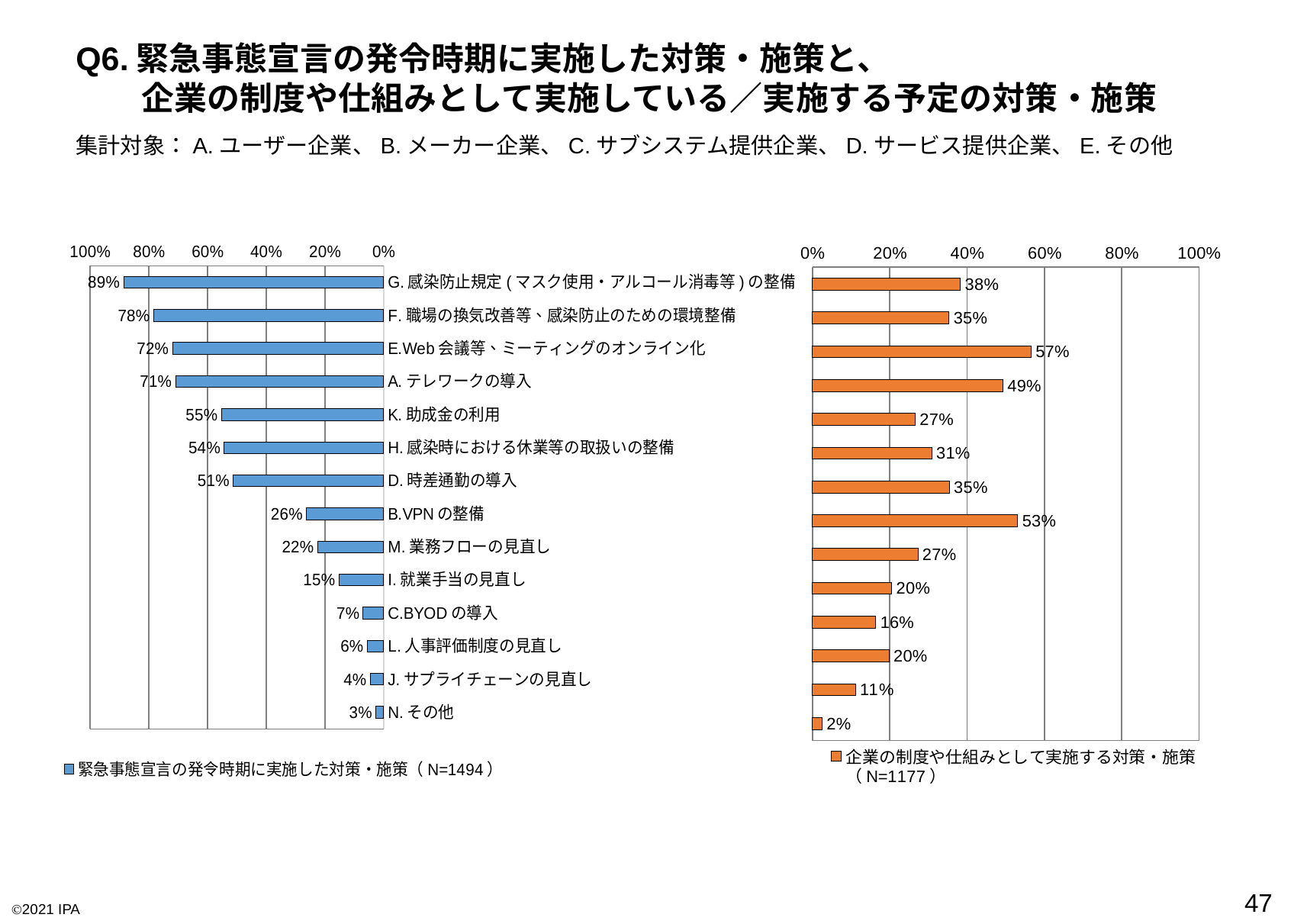

Q6.緊急事態宣言の発令時期に実施した対策・施策と、
　　企業の制度や仕組みとして実施している／実施する予定の対策・施策
集計対象：A.ユーザー企業、B.メーカー企業、C.サブシステム提供企業、D.サービス提供企業、E.その他

### Chart

| Category | 緊急事態宣言の発令時期に実施した対策・施策（N=1494） |
|---|---|
| G.感染防止規定(マスク使用・アルコール消毒等)の整備 | 0.8855421686746988 |
| F.職場の換気改善等、感染防止のための環境整備 | 0.7831325301204819 |
| E.Web会議等、ミーティングのオンライン化 | 0.7188755020080321 |
| A.テレワークの導入 | 0.7088353413654619 |
| K.助成金の利用 | 0.5528781793842035 |
| H.感染時における休業等の取扱いの整備 | 0.5428380187416332 |
| D.時差通勤の導入 | 0.5120481927710844 |
| B.VPNの整備 | 0.26305220883534136 |
| M.業務フローの見直し | 0.2242302543507363 |
| I.就業手当の見直し | 0.15261044176706828 |
| C.BYODの導入 | 0.06961178045515395 |
| L.人事評価制度の見直し | 0.05555555555555555 |
| J.サプライチェーンの見直し | 0.04484605087014726 |
| N.その他 | 0.02677376171352075 |

### Chart

| Category | 企業の制度や仕組みとして実施する対策・施策（N=1177） |
|---|---|
| G.感染防止規定(マスク使用・アルコール消毒等)の整備 | 0.3823279524214104 |
| F.職場の換気改善等、感染防止のための環境整備 | 0.35344095157179267 |
| E.Web会議等、ミーティングのオンライン化 | 0.5658453695836874 |
| A.テレワークの導入 | 0.4927782497875956 |
| K.助成金の利用 | 0.2659303313508921 |
| H.感染時における休業等の取扱いの整備 | 0.308411214953271 |
| D.時差通勤の導入 | 0.3542905692438403 |
| B.VPNの整備 | 0.5310110450297366 |
| M.業務フローの見直し | 0.2727272727272727 |
| I.就業手当の見直し | 0.20475785896346643 |
| C.BYODの導入 | 0.16397621070518267 |
| L.人事評価制度の見直し | 0.1979609175870858 |
| J.サプライチェーンの見直し | 0.11129991503823279 |
| N.その他 | 0.02463891248937978 |